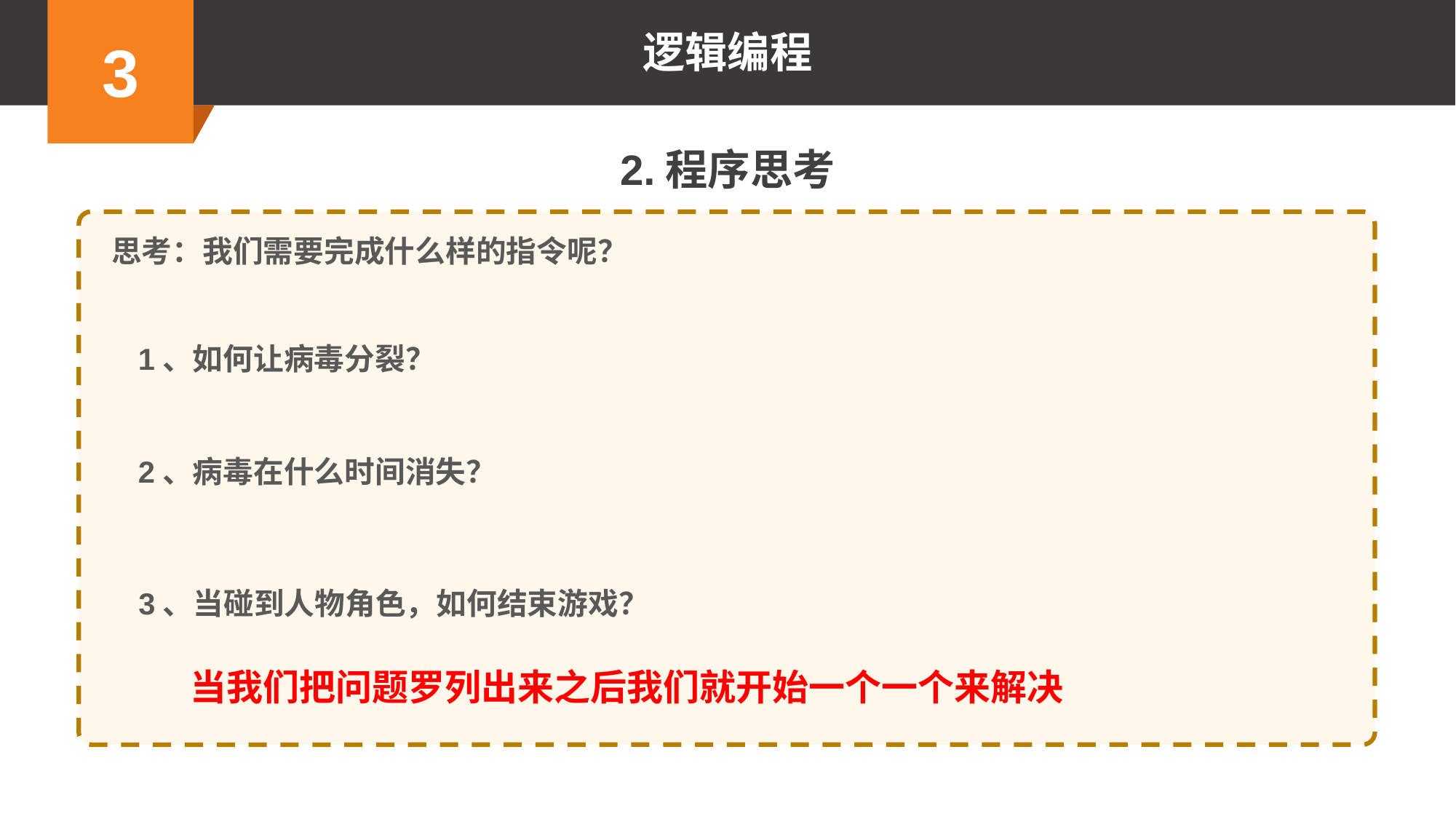

2.程序思考
思考：我们需要完成什么样的指令呢？
1、如何让病毒分裂？
2、病毒在什么时间消失？
3、当碰到人物角色，如何结束游戏？
当我们把问题罗列出来之后我们就开始一个一个来解决